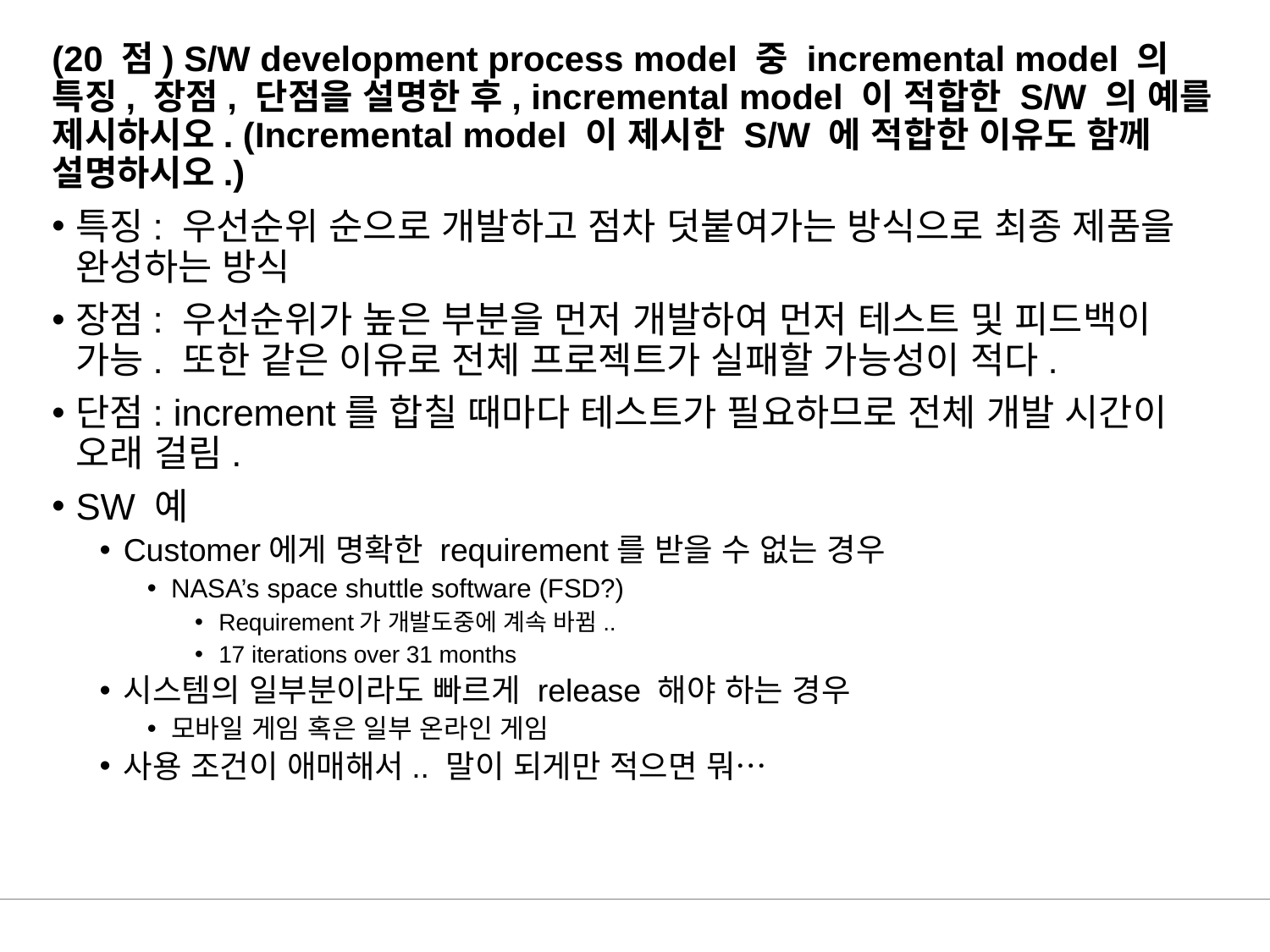

# (20 점) S/W development process model 중 incremental model 의 특징, 장점, 단점을 설명한 후, incremental model 이 적합한 S/W 의 예를 제시하시오. (Incremental model 이 제시한 S/W 에 적합한 이유도 함께 설명하시오.)
특징: 우선순위 순으로 개발하고 점차 덧붙여가는 방식으로 최종 제품을 완성하는 방식
장점: 우선순위가 높은 부분을 먼저 개발하여 먼저 테스트 및 피드백이 가능. 또한 같은 이유로 전체 프로젝트가 실패할 가능성이 적다.
단점: increment를 합칠 때마다 테스트가 필요하므로 전체 개발 시간이 오래 걸림.
SW 예
Customer에게 명확한 requirement를 받을 수 없는 경우
NASA’s space shuttle software (FSD?)
Requirement가 개발도중에 계속 바뀜..
17 iterations over 31 months
시스템의 일부분이라도 빠르게 release 해야 하는 경우
모바일 게임 혹은 일부 온라인 게임
사용 조건이 애매해서.. 말이 되게만 적으면 뭐…